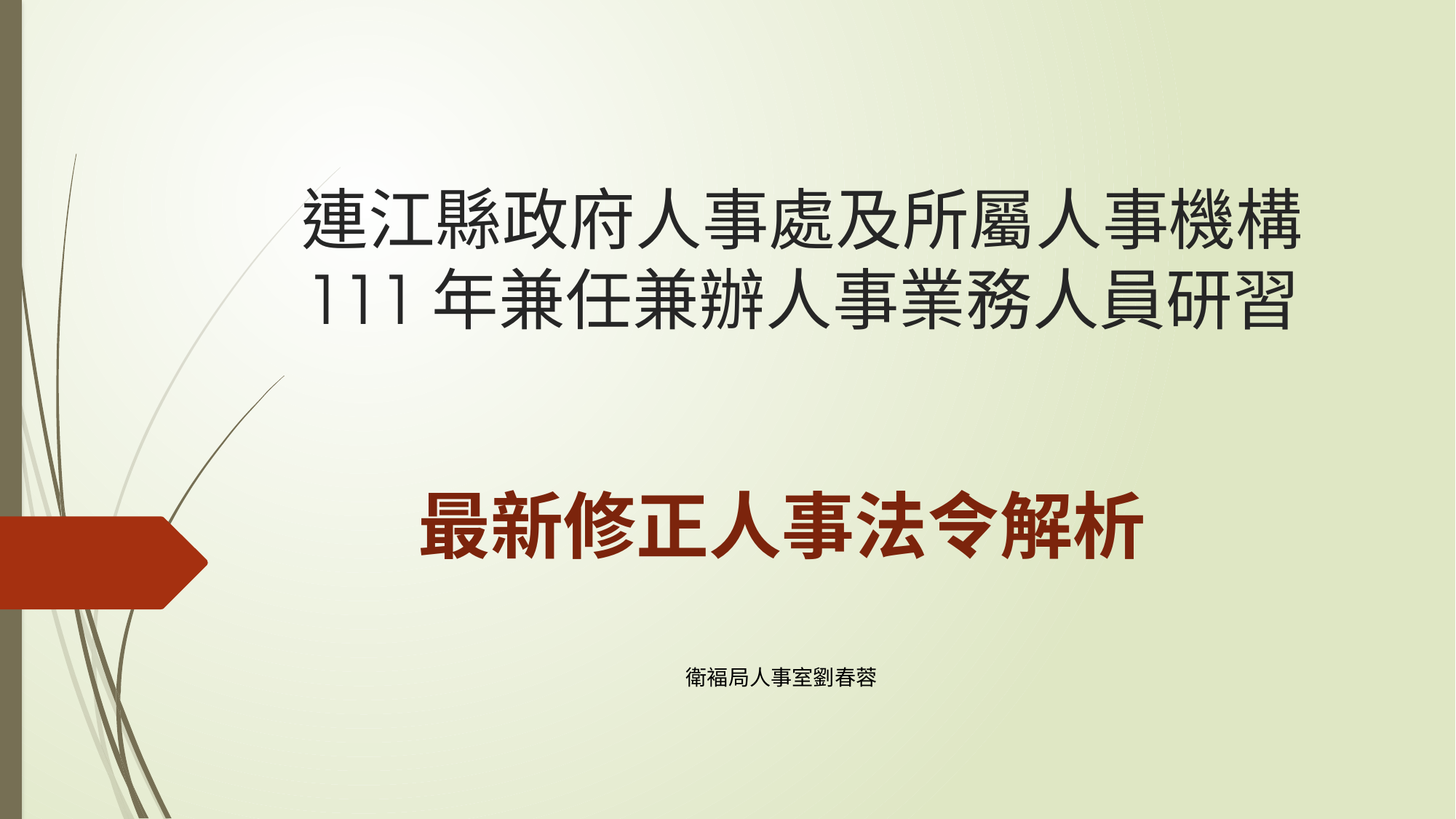

# 連江縣政府人事處及所屬人事機構 111年兼任兼辦人事業務人員研習

最新修正人事法令解析

衛褔局人事室劉春蓉